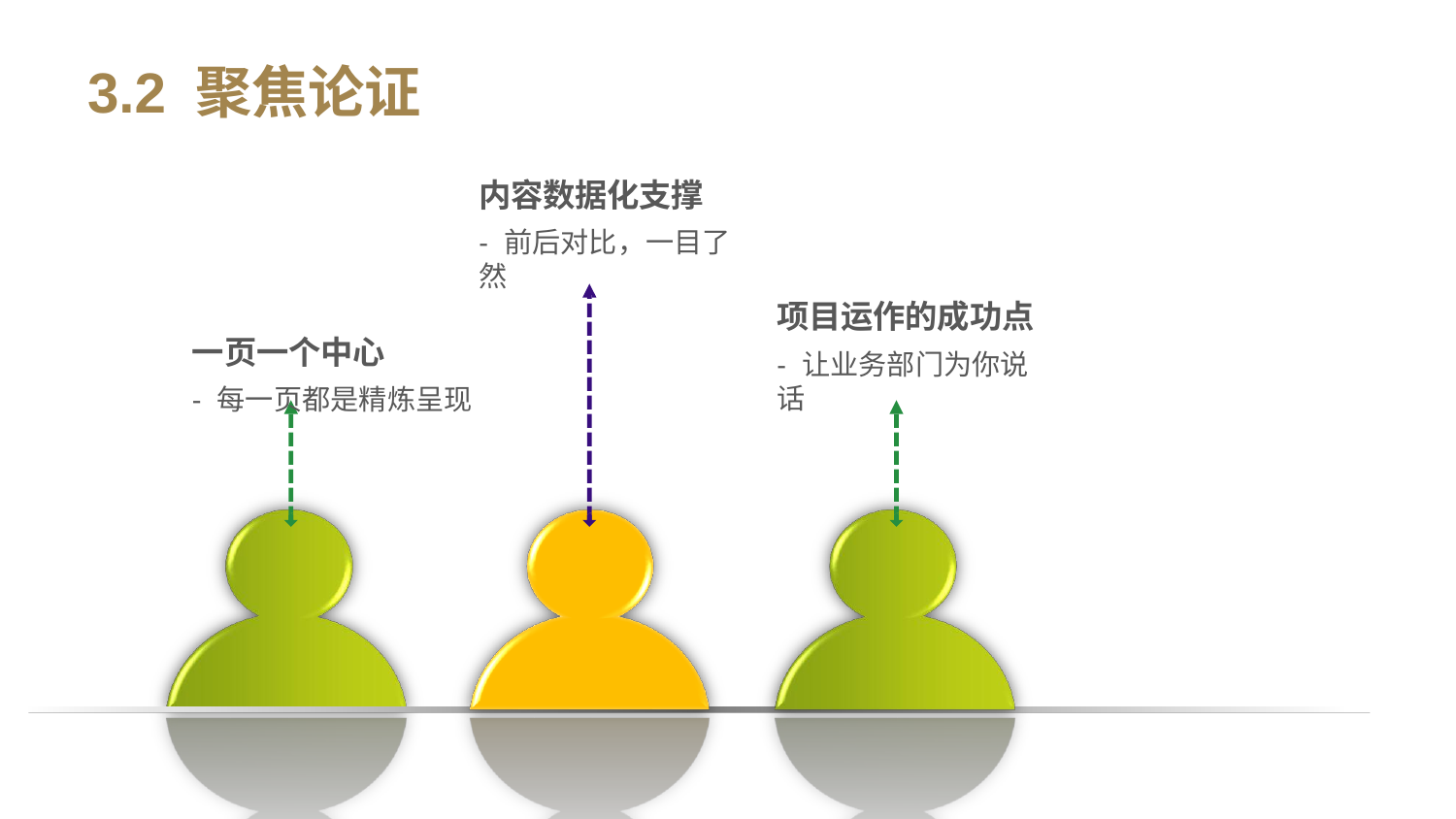

# 3.2 聚焦论证
内容数据化支撑
- 前后对比，一目了然

一页一个中心
- 每一页都是精炼呈现

项目运作的成功点
- 让业务部门为你说话